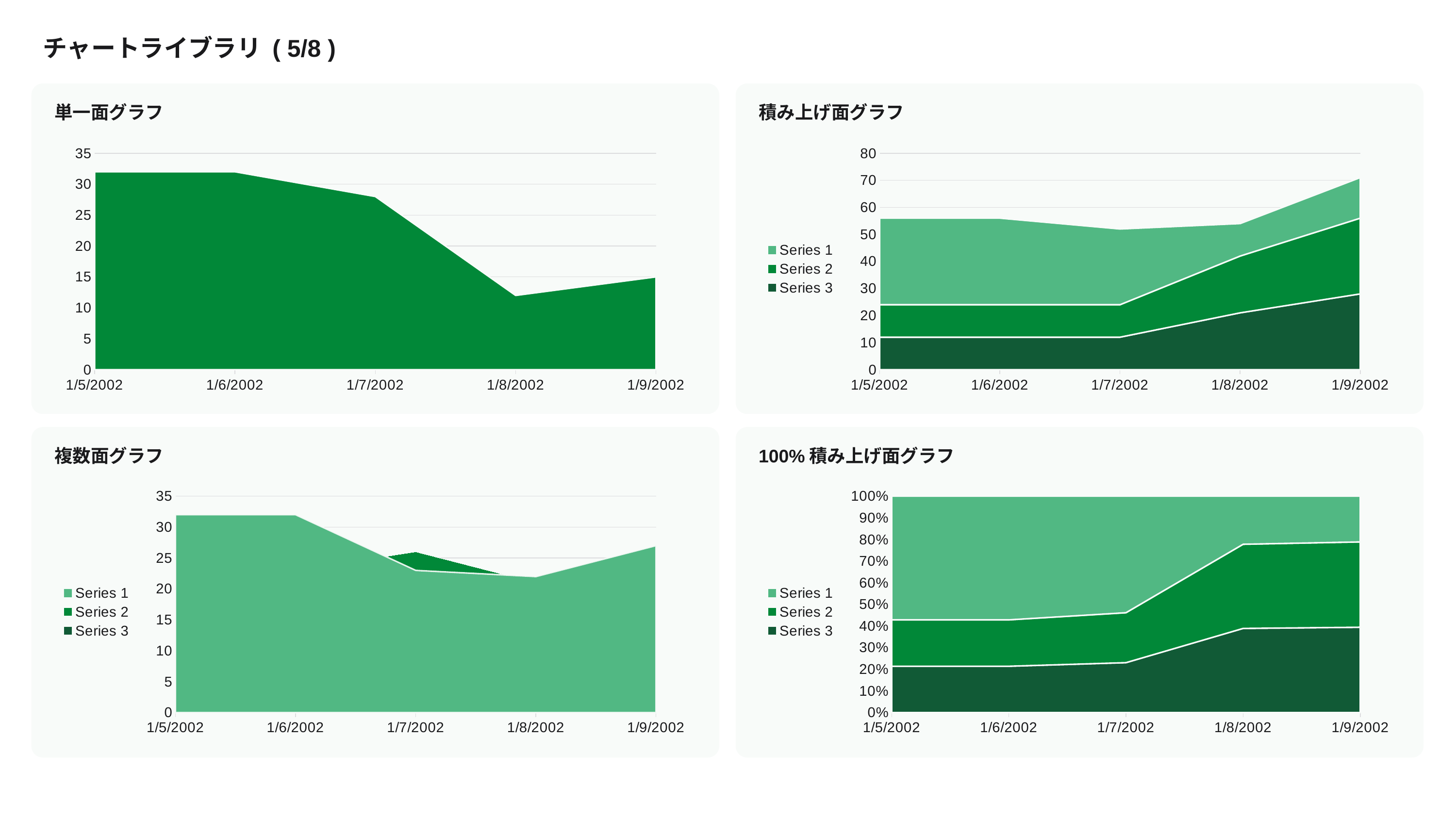

チャートライブラリ ( 5/8 )

単一面グラフ

積み上げ面グラフ

### Chart

| Category | Series 1 |
|---|---|
| 37261 | 32.0 |
| 37262 | 32.0 |
| 37263 | 28.0 |
| 37264 | 12.0 |
| 37265 | 15.0 |

### Chart

| Category | Series 3 | Series 2 | Series 1 |
|---|---|---|---|
| 37261 | 12.0 | 12.0 | 32.0 |
| 37262 | 12.0 | 12.0 | 32.0 |
| 37263 | 12.0 | 12.0 | 28.0 |
| 37264 | 21.0 | 21.0 | 12.0 |
| 37265 | 28.0 | 28.0 | 15.0 |
複数面グラフ

100%積み上げ面グラフ

### Chart

| Category | Series 1 | Series 2 | Series 3 |
|---|---|---|---|
| 37261 | 32.0 | 20.0 | 8.0 |
| 37262 | 32.0 | 23.0 | 9.0 |
| 37263 | 23.0 | 26.0 | 10.0 |
| 37264 | 22.0 | 21.0 | 13.0 |
| 37265 | 27.0 | 22.0 | 12.0 |

### Chart

| Category | Series 3 | Series 2 | Series 1 |
|---|---|---|---|
| 37261 | 12.0 | 12.0 | 32.0 |
| 37262 | 12.0 | 12.0 | 32.0 |
| 37263 | 12.0 | 12.0 | 28.0 |
| 37264 | 21.0 | 21.0 | 12.0 |
| 37265 | 28.0 | 28.0 | 15.0 |